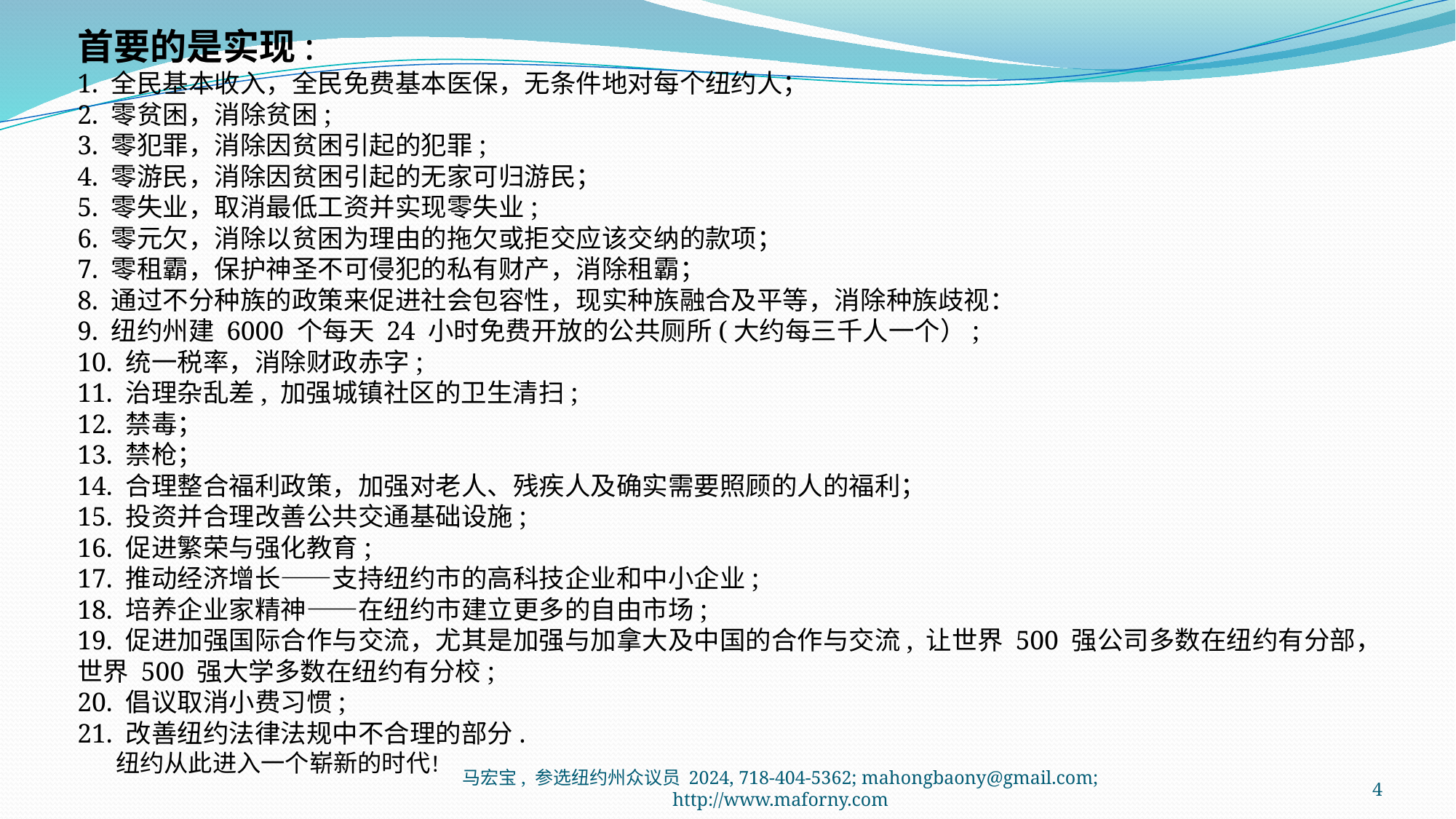

首要的是实现:
1. 全民基本收入，全民免费基本医保，无条件地对每个纽约人；
2. 零贫困，消除贫困;
3. 零犯罪，消除因贫困引起的犯罪;
4. 零游民，消除因贫困引起的无家可归游民；
5. 零失业，取消最低工资并实现零失业;
6. 零元欠，消除以贫困为理由的拖欠或拒交应该交纳的款项；
7. 零租霸，保护神圣不可侵犯的私有财产，消除租霸；
8. 通过不分种族的政策来促进社会包容性，现实种族融合及平等，消除种族歧视：
9. 纽约州建 6000 个每天 24 小时免费开放的公共厕所(大约每三千人一个）;
10. 统一税率，消除财政赤字;
11. 治理杂乱差, 加强城镇社区的卫生清扫;
12. 禁毒；
13. 禁枪；
14. 合理整合福利政策，加强对老人、残疾人及确实需要照顾的人的福利；
15. 投资并合理改善公共交通基础设施;
16. 促进繁荣与强化教育;
17. 推动经济增长——支持纽约市的高科技企业和中小企业;
18. 培养企业家精神——在纽约市建立更多的自由市场;
19. 促进加强国际合作与交流，尤其是加强与加拿大及中国的合作与交流, 让世界 500 强公司多数在纽约有分部，世界 500 强大学多数在纽约有分校;
20. 倡议取消小费习惯;
21. 改善纽约法律法规中不合理的部分.
      纽约从此进入一个崭新的时代！
4
马宏宝, 参选纽约州众议员 2024, 718-404-5362; mahongbaony@gmail.com; http://www.maforny.com